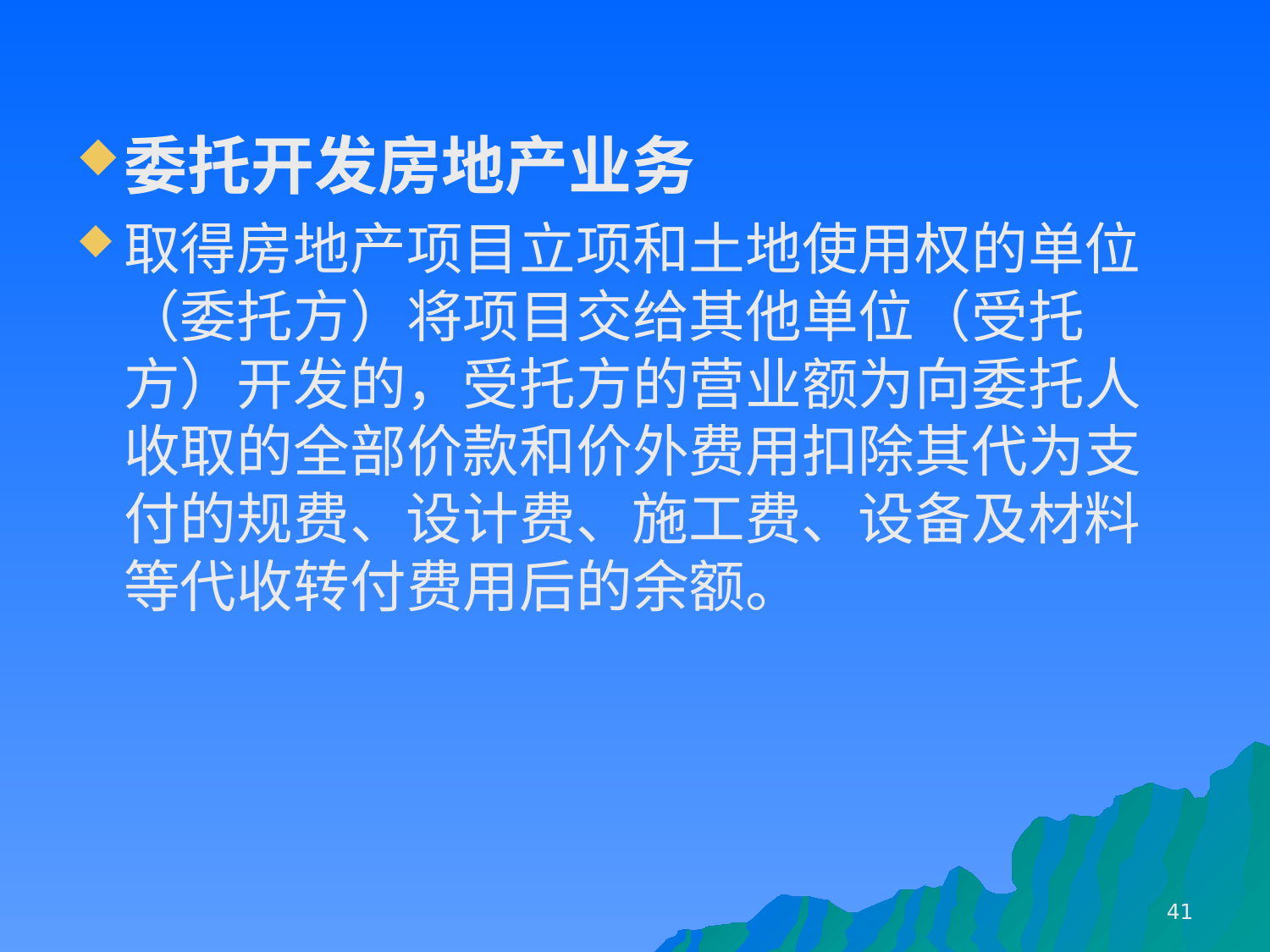

委托开发房地产业务
取得房地产项目立项和土地使用权的单位（委托方）将项目交给其他单位（受托方）开发的，受托方的营业额为向委托人收取的全部价款和价外费用扣除其代为支付的规费、设计费、施工费、设备及材料等代收转付费用后的余额。

41